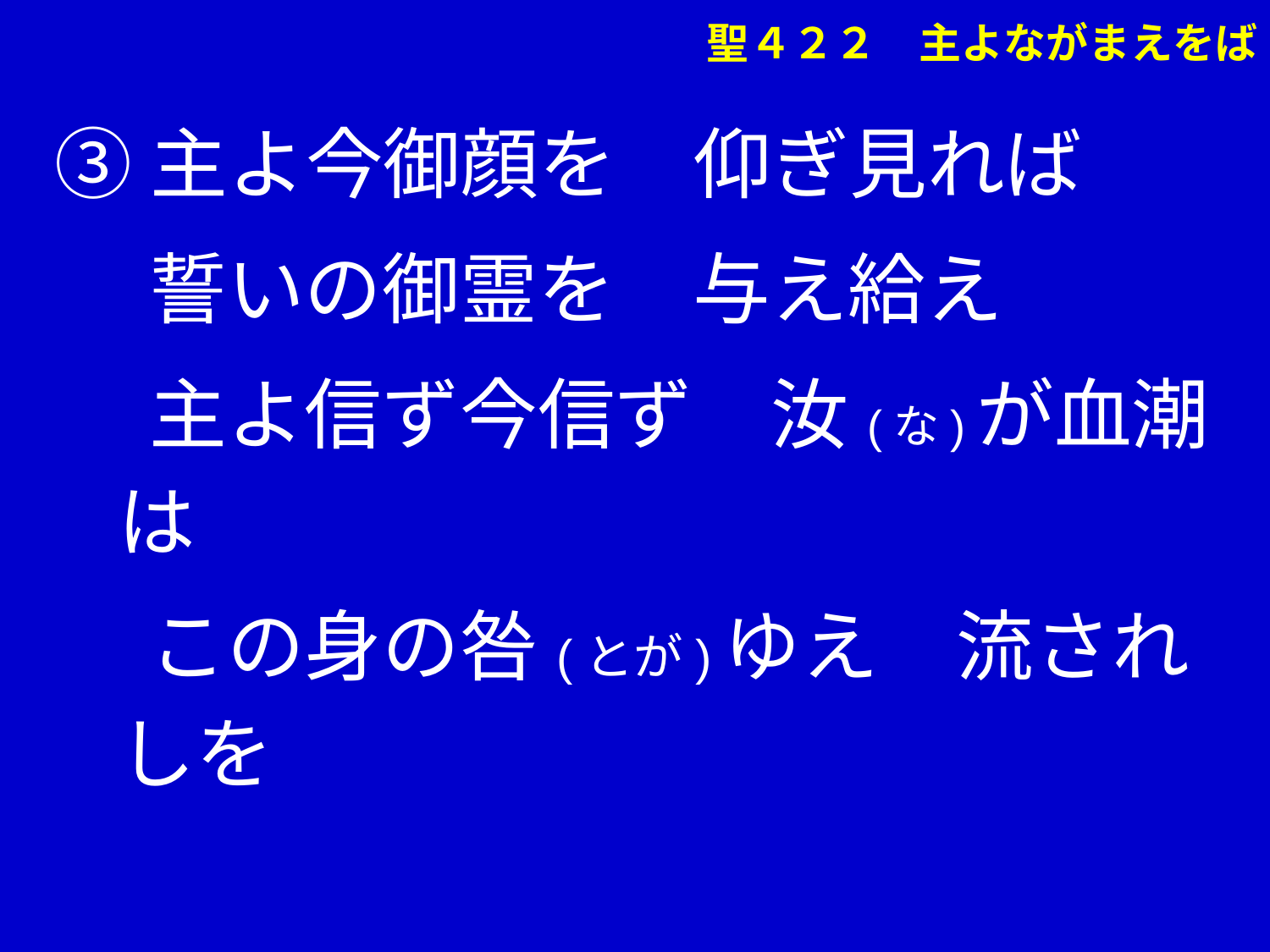

③主よ今御顔を　仰ぎ見れば
　 誓いの御霊を　与え給え
　 主よ信ず今信ず　汝(な)が血潮は
　 この身の咎(とが)ゆえ　流されしを
聖４２２　主よながまえをば